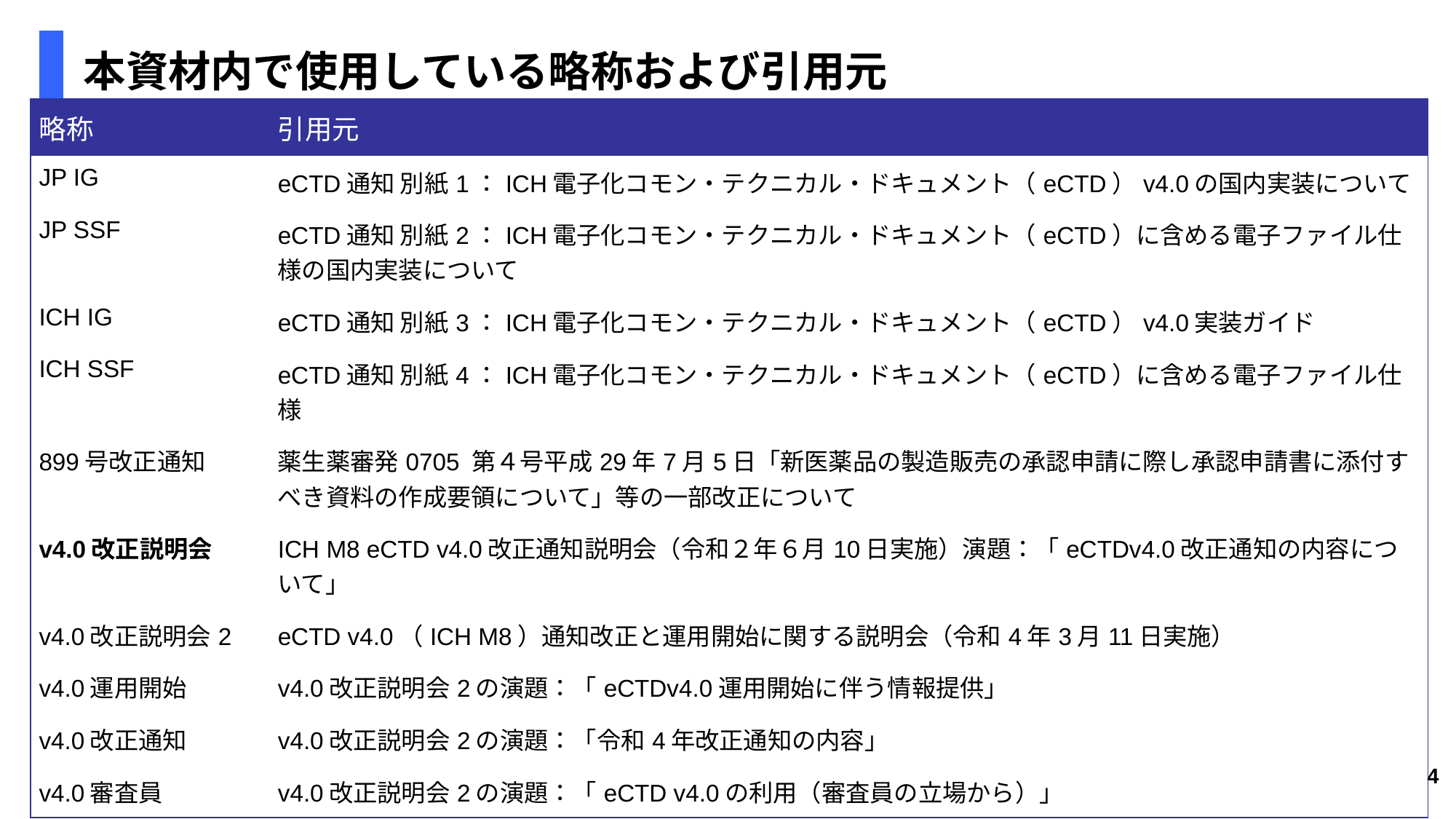

# 本資材内で使用している略称および引用元
| 略称 | 引用元 |
| --- | --- |
| JP IG | eCTD通知 別紙1：ICH電子化コモン・テクニカル・ドキュメント（eCTD）v4.0の国内実装について |
| JP SSF | eCTD通知 別紙2：ICH電子化コモン・テクニカル・ドキュメント（eCTD）に含める電子ファイル仕様の国内実装について |
| ICH IG | eCTD通知 別紙3：ICH電子化コモン・テクニカル・ドキュメント（eCTD）v4.0実装ガイド |
| ICH SSF | eCTD通知 別紙4：ICH電子化コモン・テクニカル・ドキュメント（eCTD）に含める電子ファイル仕様 |
| 899号改正通知 | 薬生薬審発0705 第４号平成29年7月5日「新医薬品の製造販売の承認申請に際し承認申請書に添付すべき資料の作成要領について」等の一部改正について |
| v4.0改正説明会 | ICH M8 eCTD v4.0改正通知説明会（令和２年６月10日実施）演題：「eCTDv4.0改正通知の内容について」 |
| v4.0改正説明会2 | eCTD v4.0（ICH M8）通知改正と運用開始に関する説明会（令和4年3月11日実施） |
| v4.0運用開始 | v4.0改正説明会2の演題：「eCTDv4.0運用開始に伴う情報提供」 |
| v4.0改正通知 | v4.0改正説明会2の演題：「令和4年改正通知の内容」 |
| v4.0審査員 | v4.0改正説明会2の演題：「eCTD v4.0の利用（審査員の立場から）」 |
4